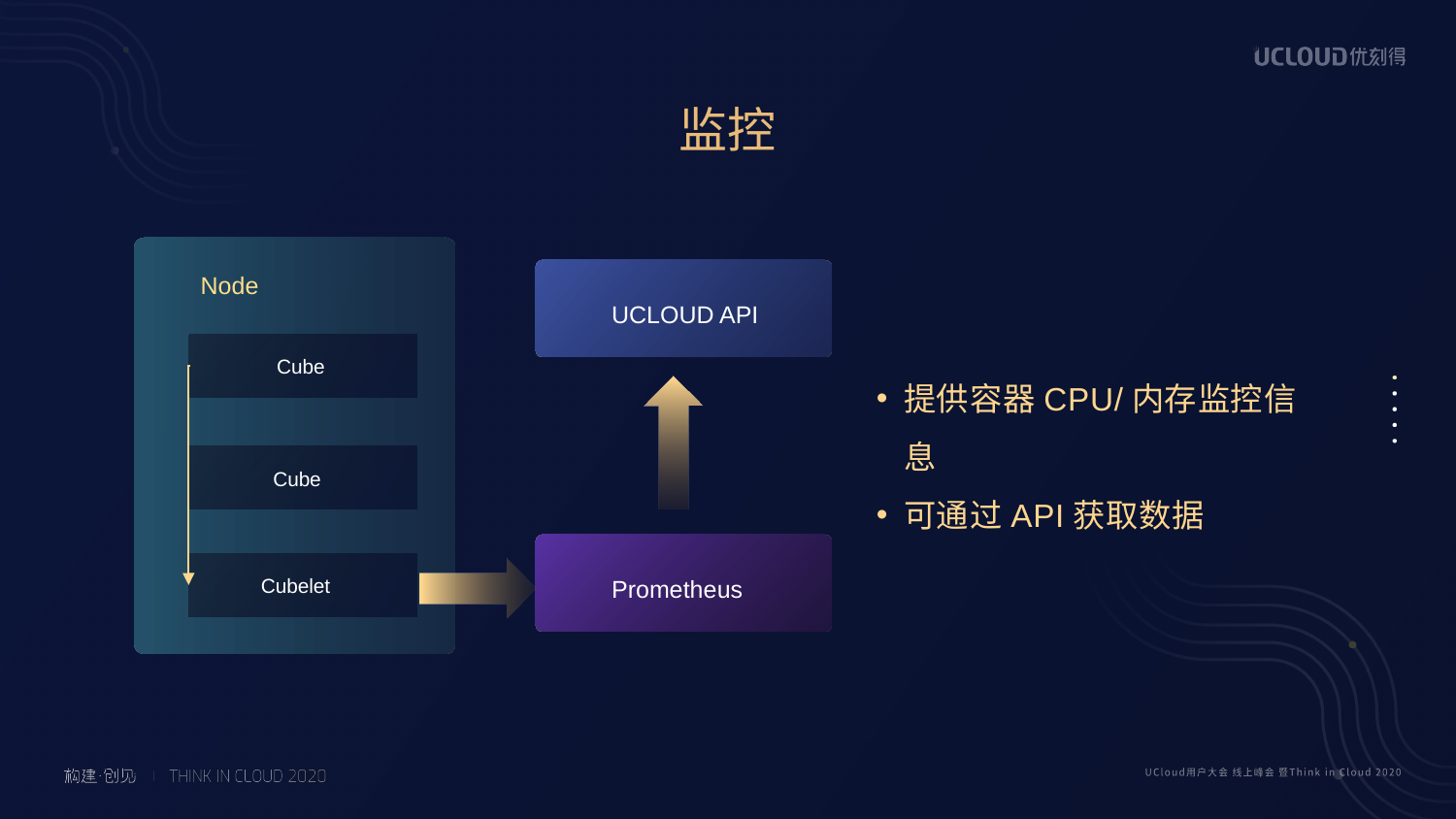

监控

Node
UCLOUD API

Cube
提供容器CPU/内存监控信息
可通过API获取数据

Cube

Prometheus
Cubelet